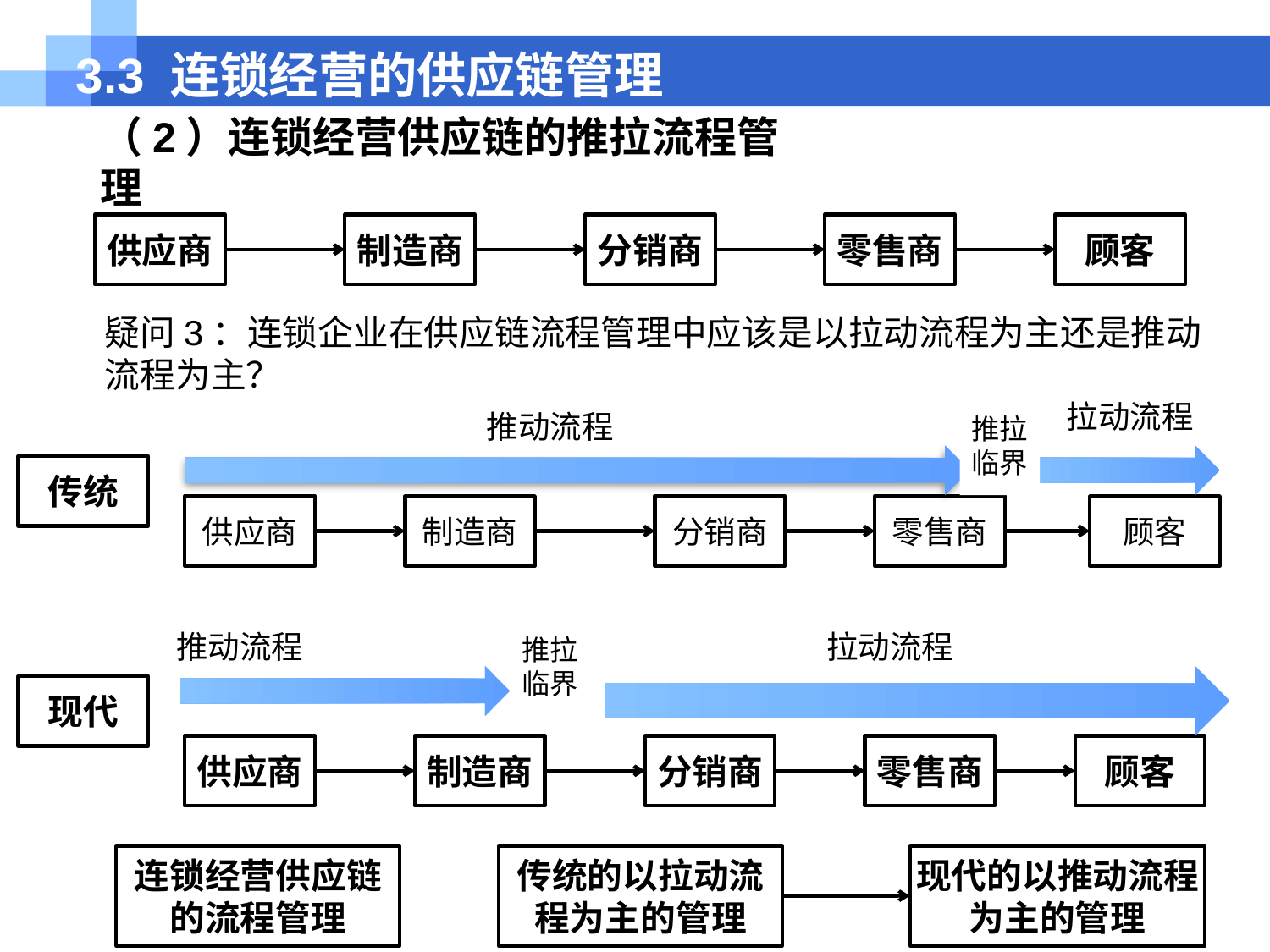

# 3.3 连锁经营的供应链管理
（2）连锁经营供应链的推拉流程管理
供应商
制造商
分销商
零售商
顾客
疑问3：连锁企业在供应链流程管理中应该是以拉动流程为主还是推动流程为主？
拉动流程
推动流程
推拉临界

传统
供应商
制造商
分销商
零售商
顾客
推动流程
推拉临界
拉动流程

现代
供应商
制造商
分销商
零售商
顾客
连锁经营供应链的流程管理
传统的以拉动流程为主的管理
现代的以推动流程为主的管理